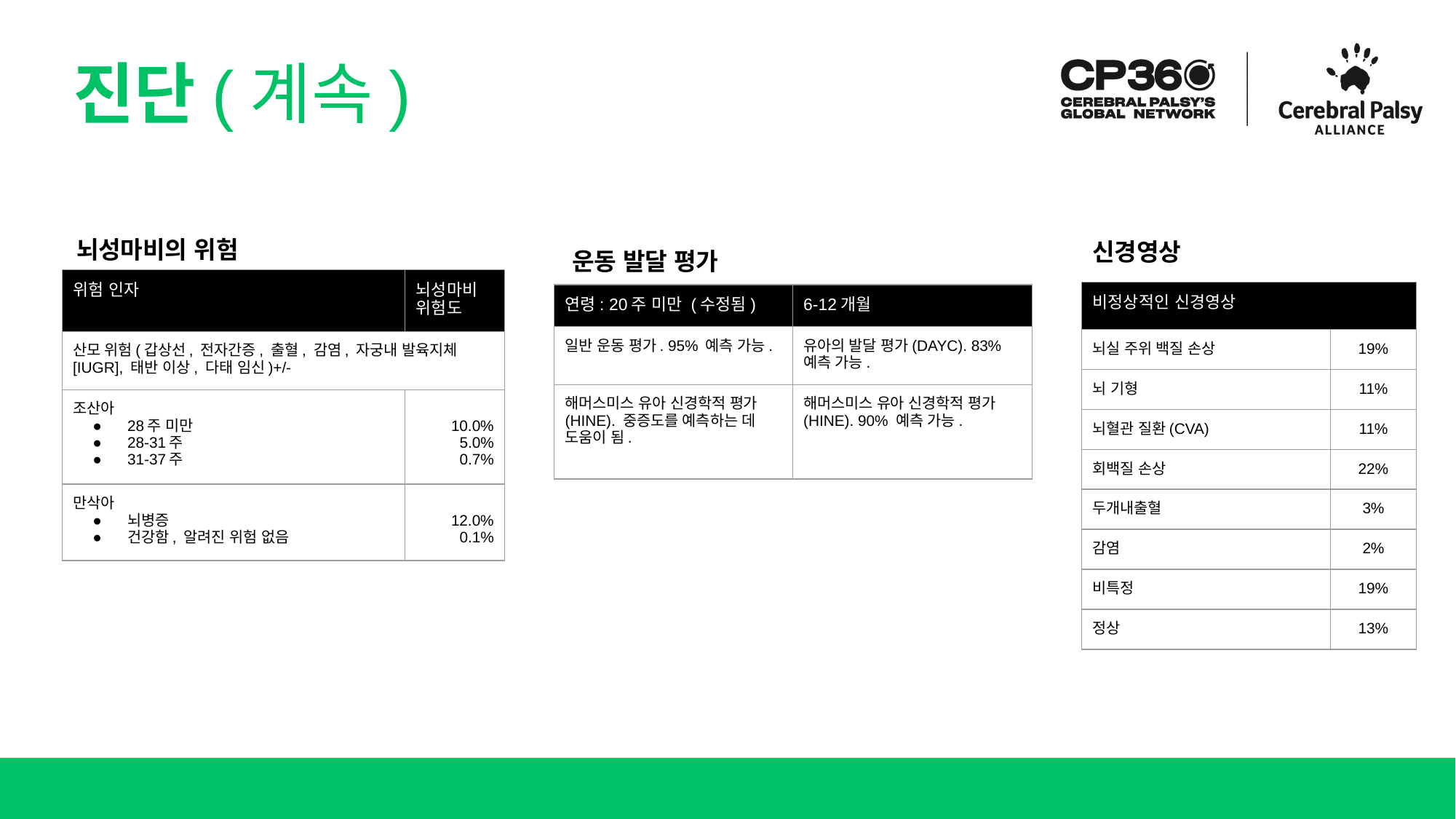

# 진단(계속)
뇌성마비의 위험
신경영상
운동 발달 평가
| 위험 인자 | 뇌성마비 위험도 |
| --- | --- |
| 산모 위험(갑상선, 전자간증, 출혈, 감염, 자궁내 발육지체[IUGR], 태반 이상, 다태 임신)+/- |  |
| 조산아 28주 미만 28-31주 31-37주 | 10.0% 5.0% 0.7% |
| 만삭아 뇌병증 건강함, 알려진 위험 없음 | 12.0% 0.1% |
| 비정상적인 신경영상 |  |
| --- | --- |
| 뇌실 주위 백질 손상 | 19% |
| 뇌 기형 | 11% |
| 뇌혈관 질환(CVA) | 11% |
| 회백질 손상 | 22% |
| 두개내출혈 | 3% |
| 감염 | 2% |
| 비특정 | 19% |
| 정상 | 13% |
| 연령: 20주 미만 (수정됨) | 6-12개월 |
| --- | --- |
| 일반 운동 평가. 95% 예측 가능. | 유아의 발달 평가(DAYC). 83% 예측 가능. |
| 해머스미스 유아 신경학적 평가(HINE). 중증도를 예측하는 데 도움이 됨. | 해머스미스 유아 신경학적 평가(HINE). 90% 예측 가능. |